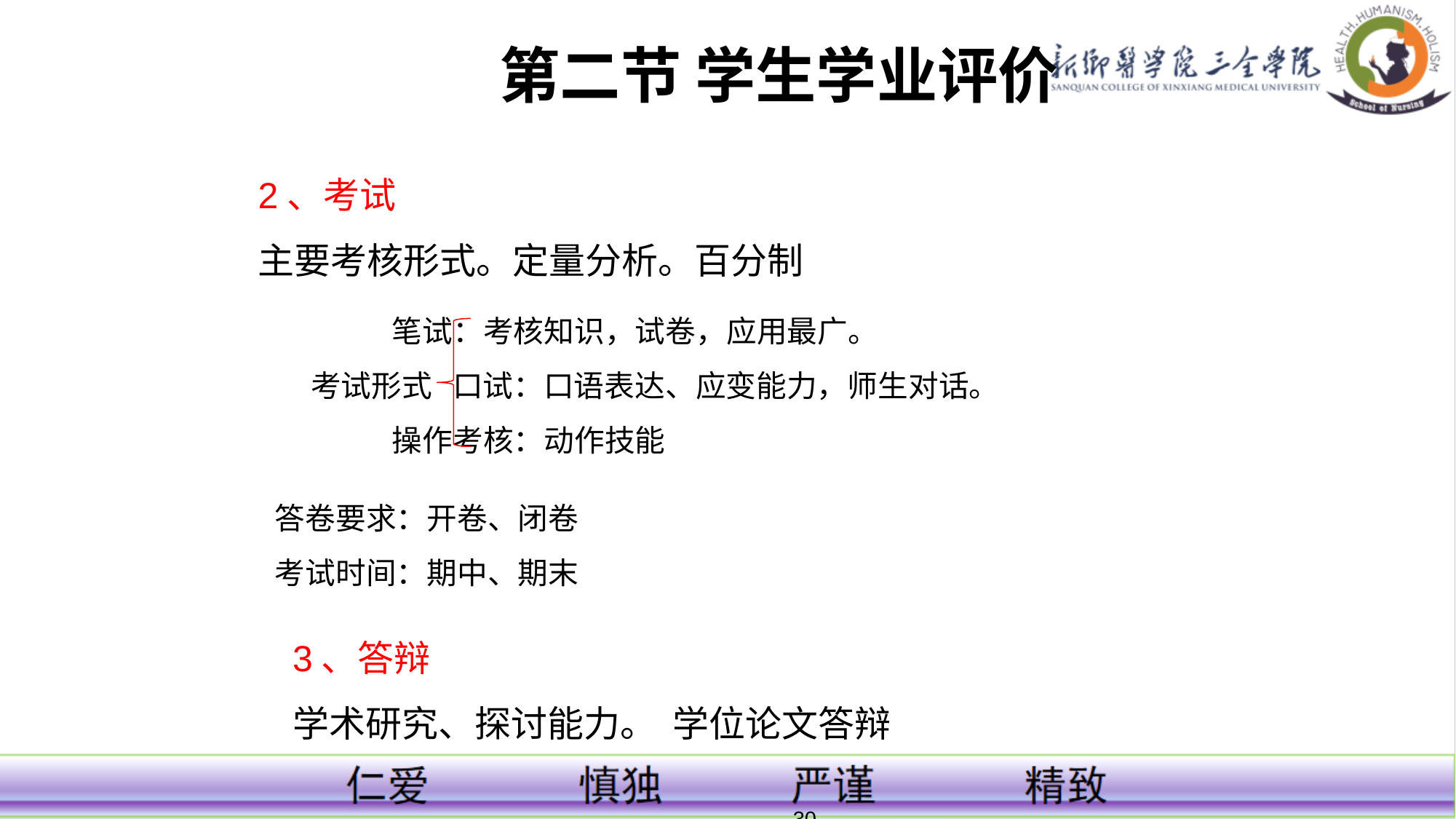

# 第二节 学生学业评价
2、考试
主要考核形式。定量分析。百分制
           笔试：考核知识，试卷，应用最广。
考试形式   口试：口语表达、应变能力，师生对话。
           操作考核：动作技能

答卷要求：开卷、闭卷
考试时间：期中、期末
3、答辩
学术研究、探讨能力。  学位论文答辩
30
30